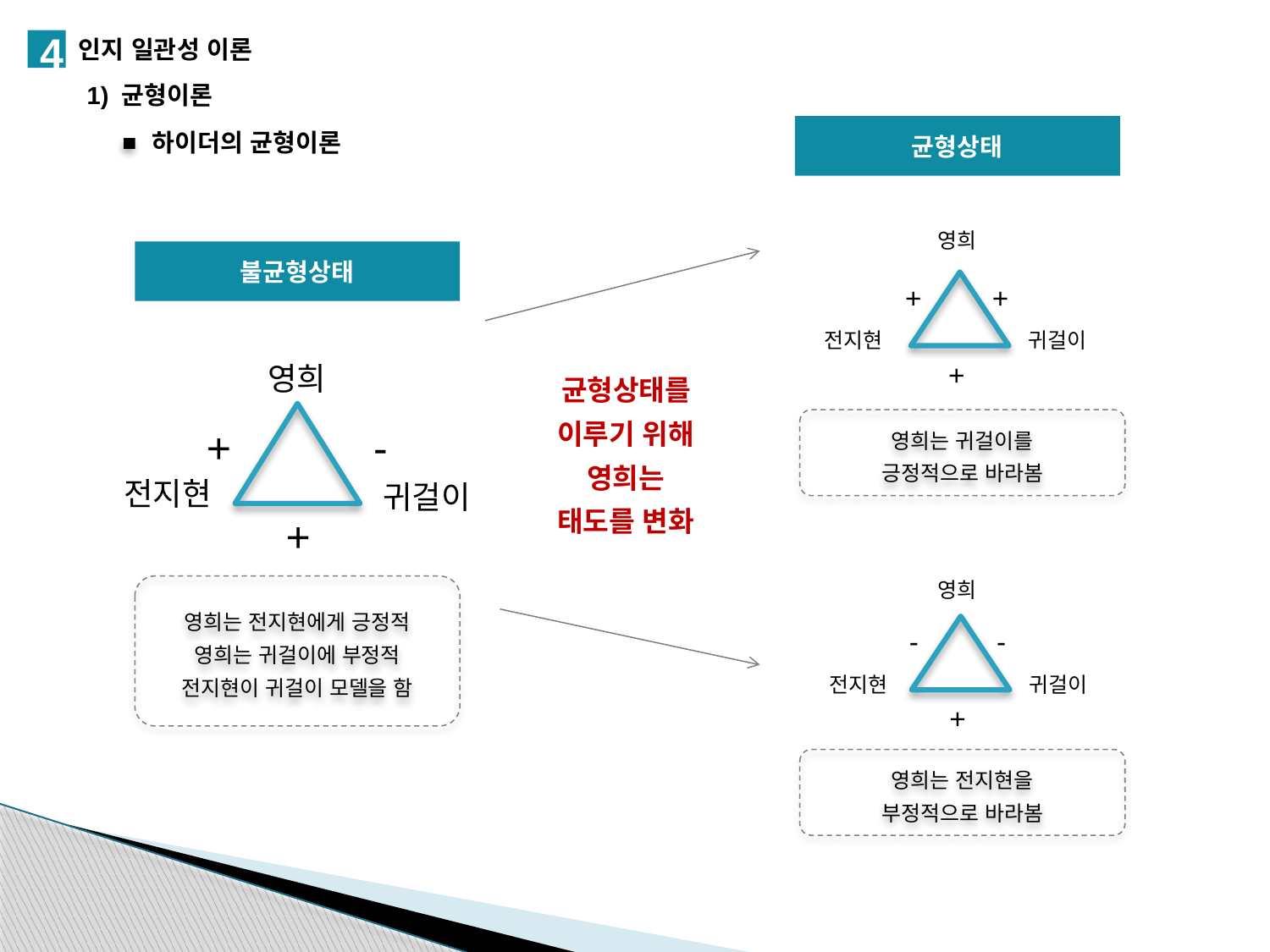

4
인지 일관성 이론

1) 균형이론
균형상태
하이더의 균형이론

영희
불균형상태

+         +
전지현
귀걸이
+
영희
균형상태를
이루기 위해
영희는
태도를 변화

영희는 귀걸이를
긍정적으로 바라봄
+            -
전지현
귀걸이
+
영희
영희는 전지현에게 긍정적
영희는 귀걸이에 부정적
전지현이 귀걸이 모델을 함

-          -
전지현
귀걸이
+
영희는 전지현을
부정적으로 바라봄